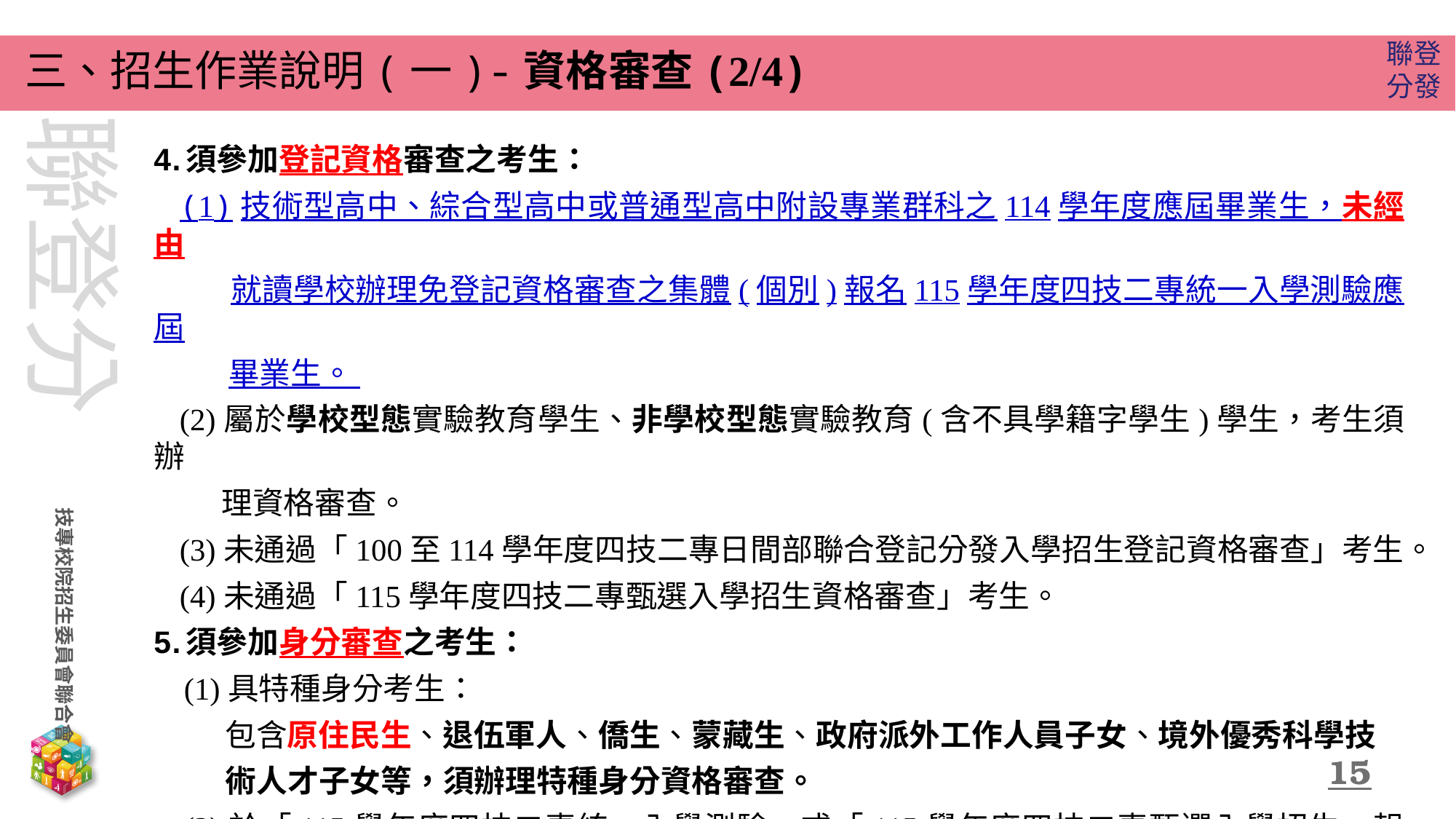

# 三、招生作業說明(一)-資格審查(2/4)
須參加登記資格審查之考生：
(1)技術型高中、綜合型高中或普通型高中附設專業群科之114學年度應屆畢業生，未經由
      就讀學校辦理免登記資格審查之集體(個別)報名115學年度四技二專統一入學測驗應屆
      畢業生。
(2)屬於學校型態實驗教育學生、非學校型態實驗教育(含不具學籍字學生)學生，考生須辦
     理資格審查。
(3)未通過「100至114學年度四技二專日間部聯合登記分發入學招生登記資格審查」考生。
(4)未通過「115學年度四技二專甄選入學招生資格審查」考生。
須參加身分審查之考生：
(1)具特種身分考生：
   包含原住民生、退伍軍人、僑生、蒙藏生、政府派外工作人員子女、境外優秀科學技
   術人才子女等，須辦理特種身分資格審查。
(2)於「115學年度四技二專統一入學測驗」或「115學年度四技二專甄選入學招生」報名
     後，新通過之低收入戶或中低收入戶身分考生。

15